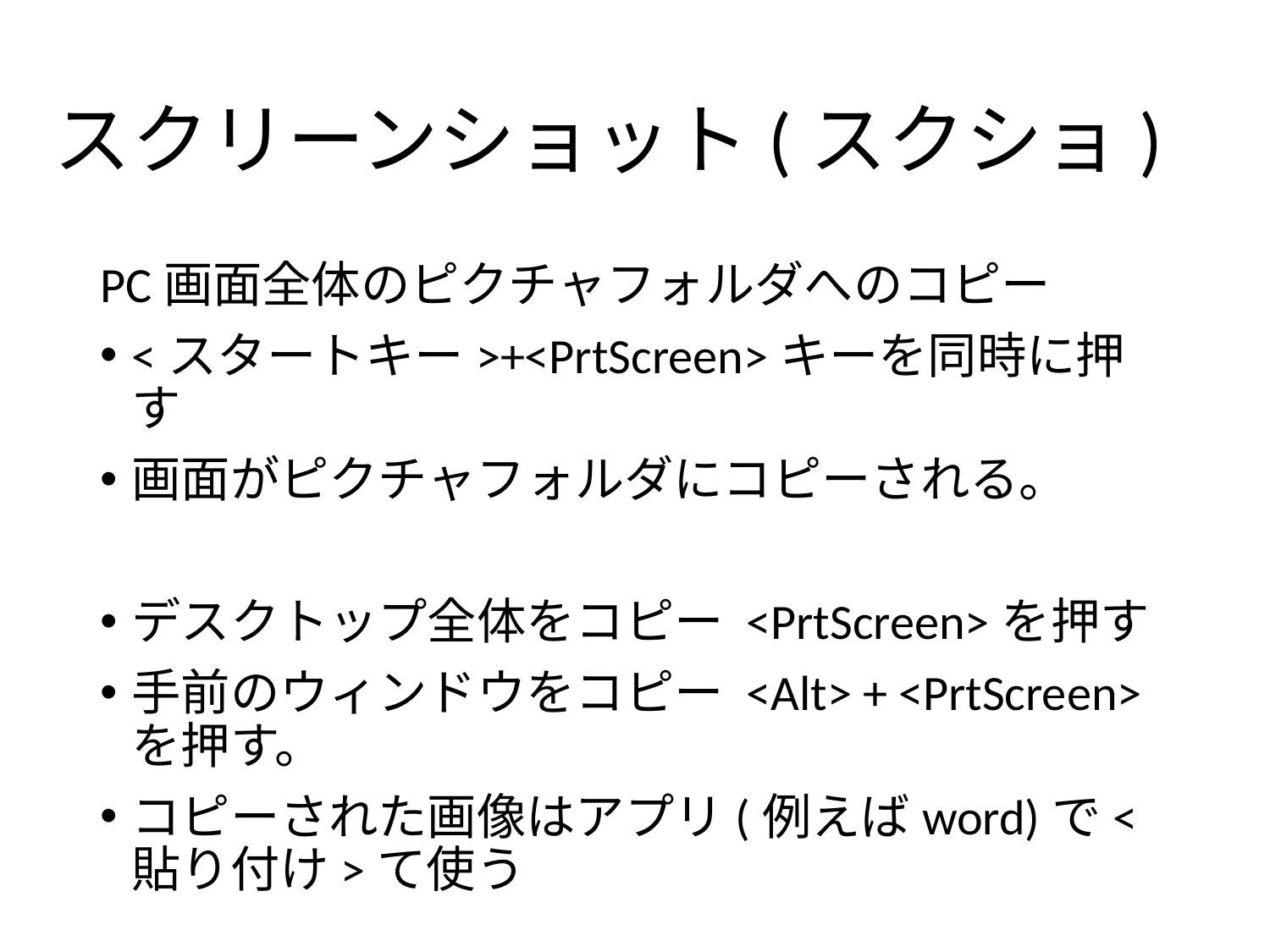

# スクリーンショット(スクショ)
PC画面全体のピクチャフォルダへのコピー
<スタートキー>+<PrtScreen>キーを同時に押す
画面がピクチャフォルダにコピーされる。

デスクトップ全体をコピー <PrtScreen>を押す
手前のウィンドウをコピー <Alt> + <PrtScreen> を押す。
コピーされた画像はアプリ(例えばword)で<貼り付け>て使う